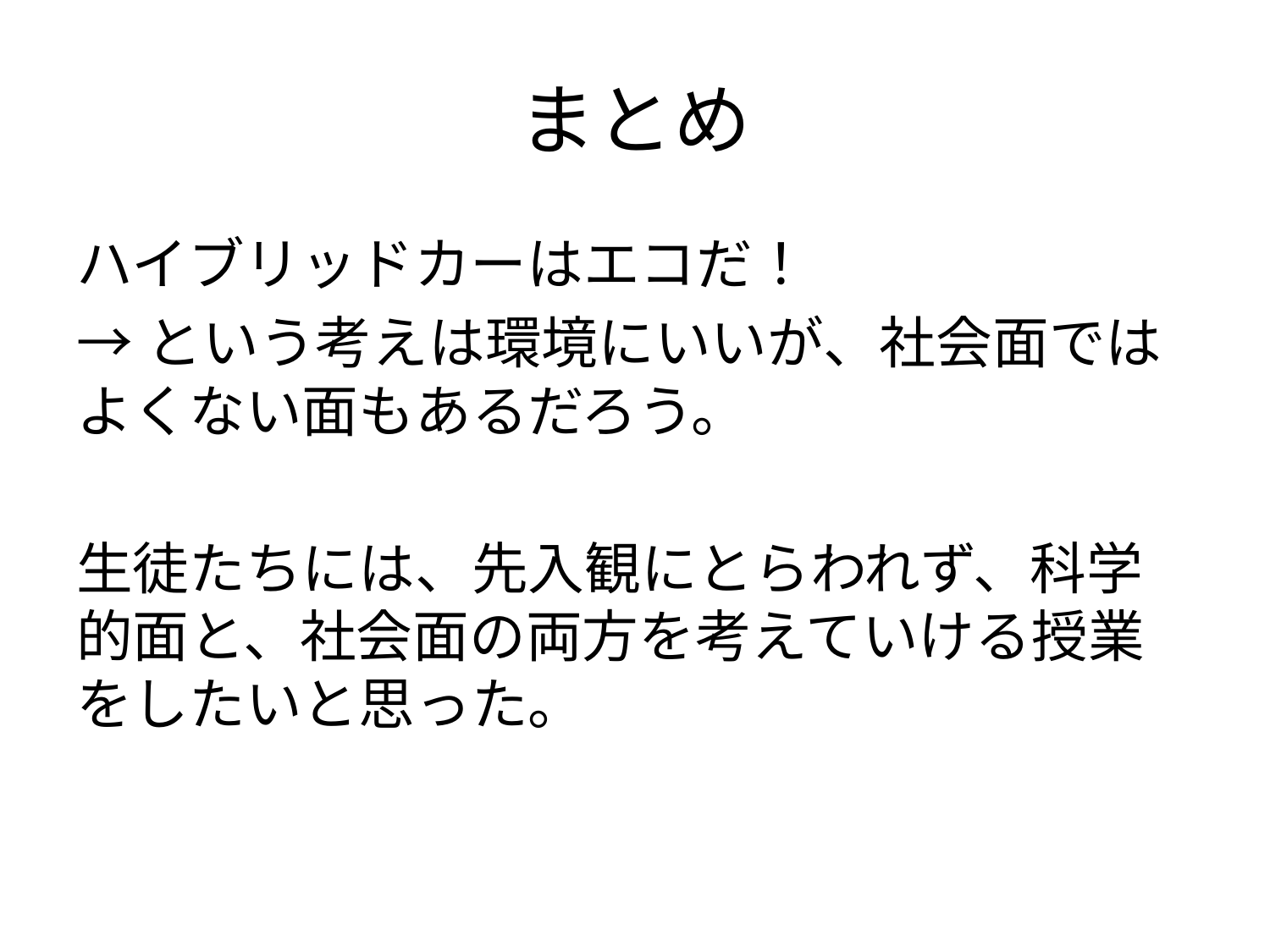

# まとめ
ハイブリッドカーはエコだ！
→という考えは環境にいいが、社会面ではよくない面もあるだろう。

生徒たちには、先入観にとらわれず、科学的面と、社会面の両方を考えていける授業をしたいと思った。